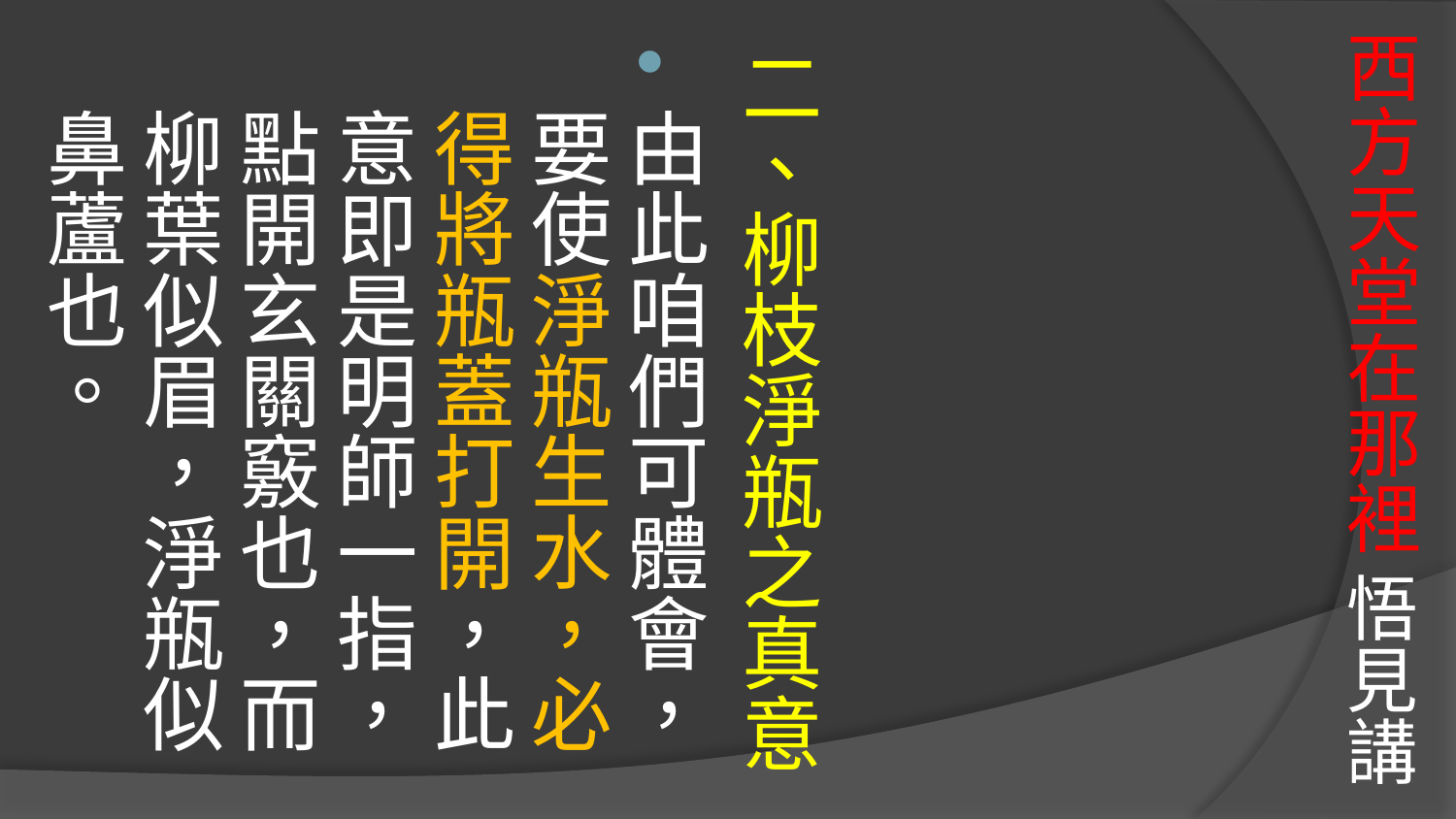

# 西方天堂在那裡 悟見講
二、柳枝淨瓶之真意
由此咱們可體會，要使淨瓶生水，必得將瓶蓋打開，此意即是明師一指，點開玄關竅也，而柳葉似眉，淨瓶似鼻蘆也。